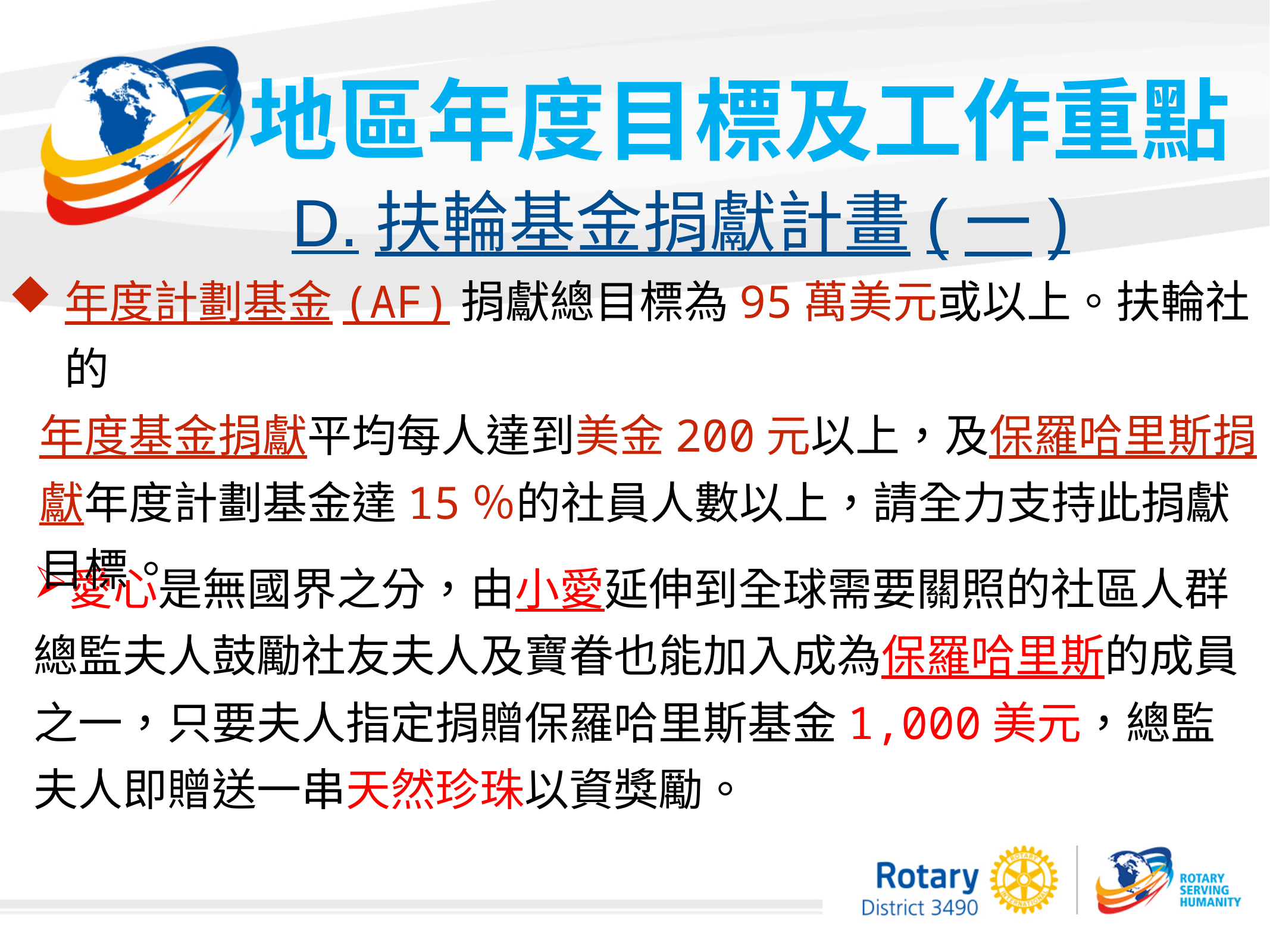

地區年度目標及工作重點
D.扶輪基金捐獻計畫(一)
年度計劃基金(AF)捐獻總目標為95萬美元或以上。扶輪社的
  年度基金捐獻平均每人達到美金200元以上，及保羅哈里斯捐
  獻年度計劃基金達15％的社員人數以上，請全力支持此捐獻
  目標。
愛心是無國界之分，由小愛延伸到全球需要關照的社區人群
總監夫人鼓勵社友夫人及寶眷也能加入成為保羅哈里斯的成員之一，只要夫人指定捐贈保羅哈里斯基金1,000美元，總監夫人即贈送一串天然珍珠以資獎勵。